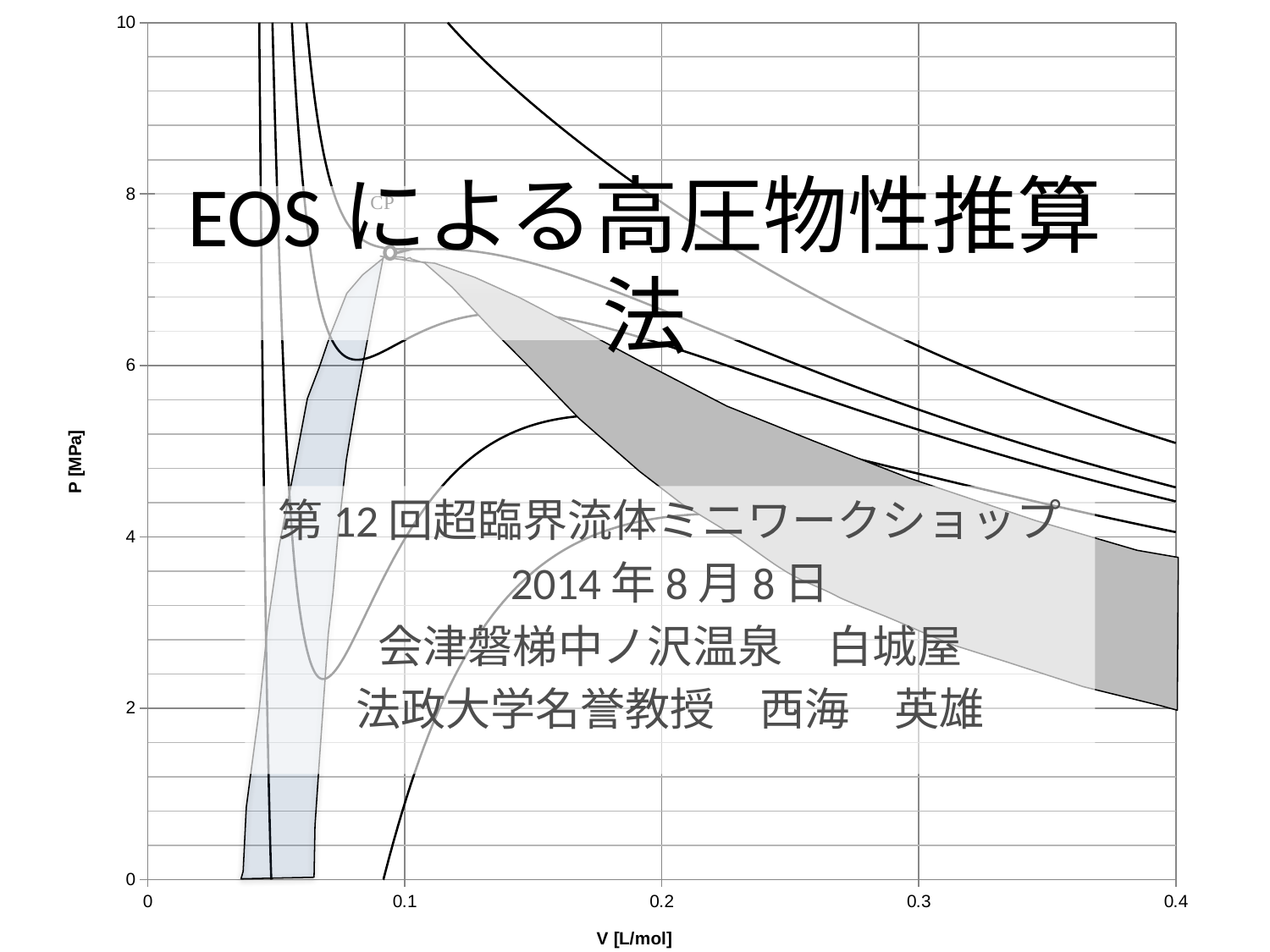

### Chart

| Category |  |  |  |  |  |
|---|---|---|---|---|---|
# EOSによる高圧物性推算法
第12回超臨界流体ミニワークショップ
2014年8月8日
会津磐梯中ノ沢温泉　白城屋
法政大学名誉教授　西海　英雄